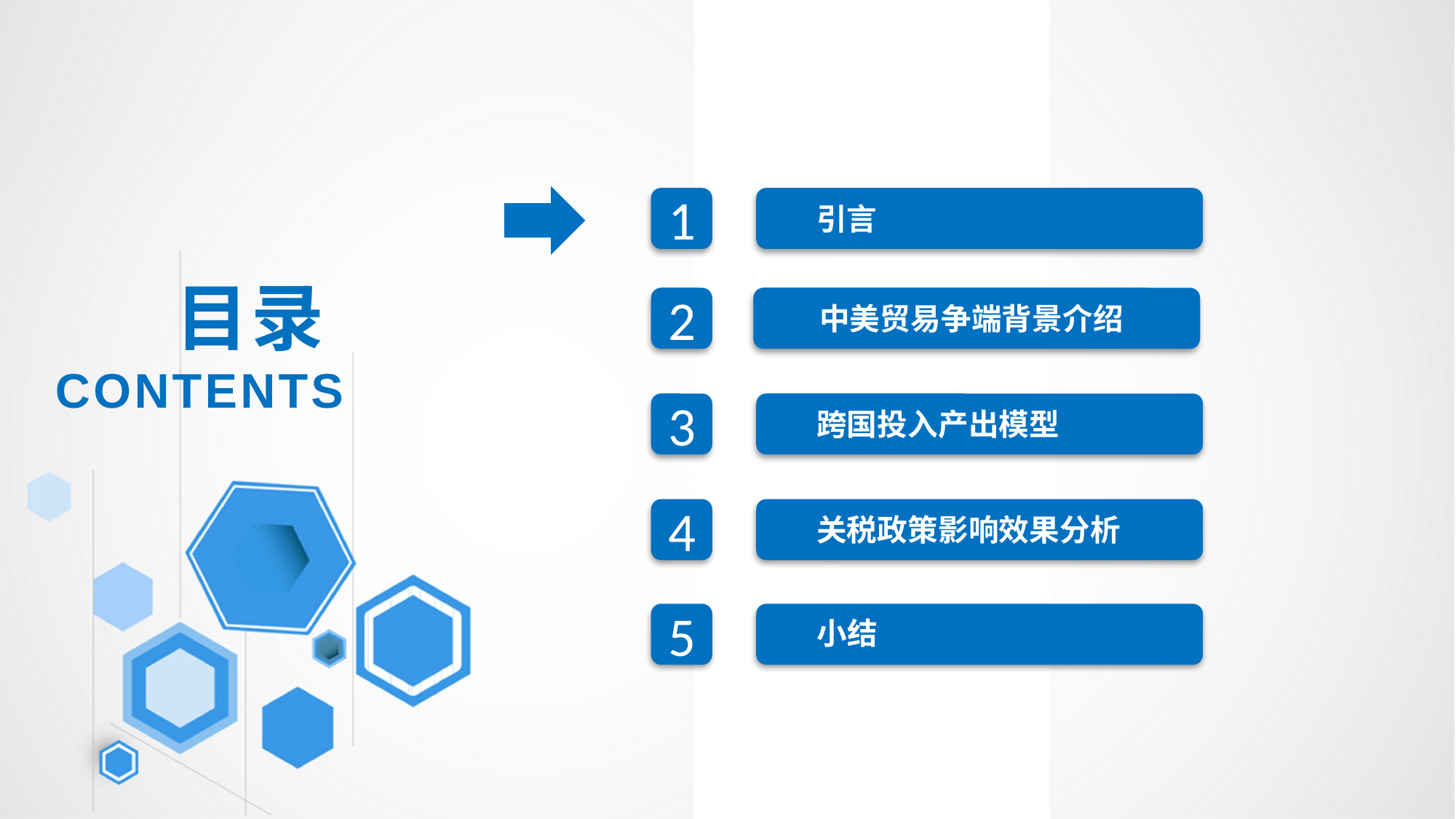

1

引言
目录
CONTENTS
2

中美贸易争端背景介绍
3

跨国投入产出模型
4

关税政策影响效果分析
5

小结